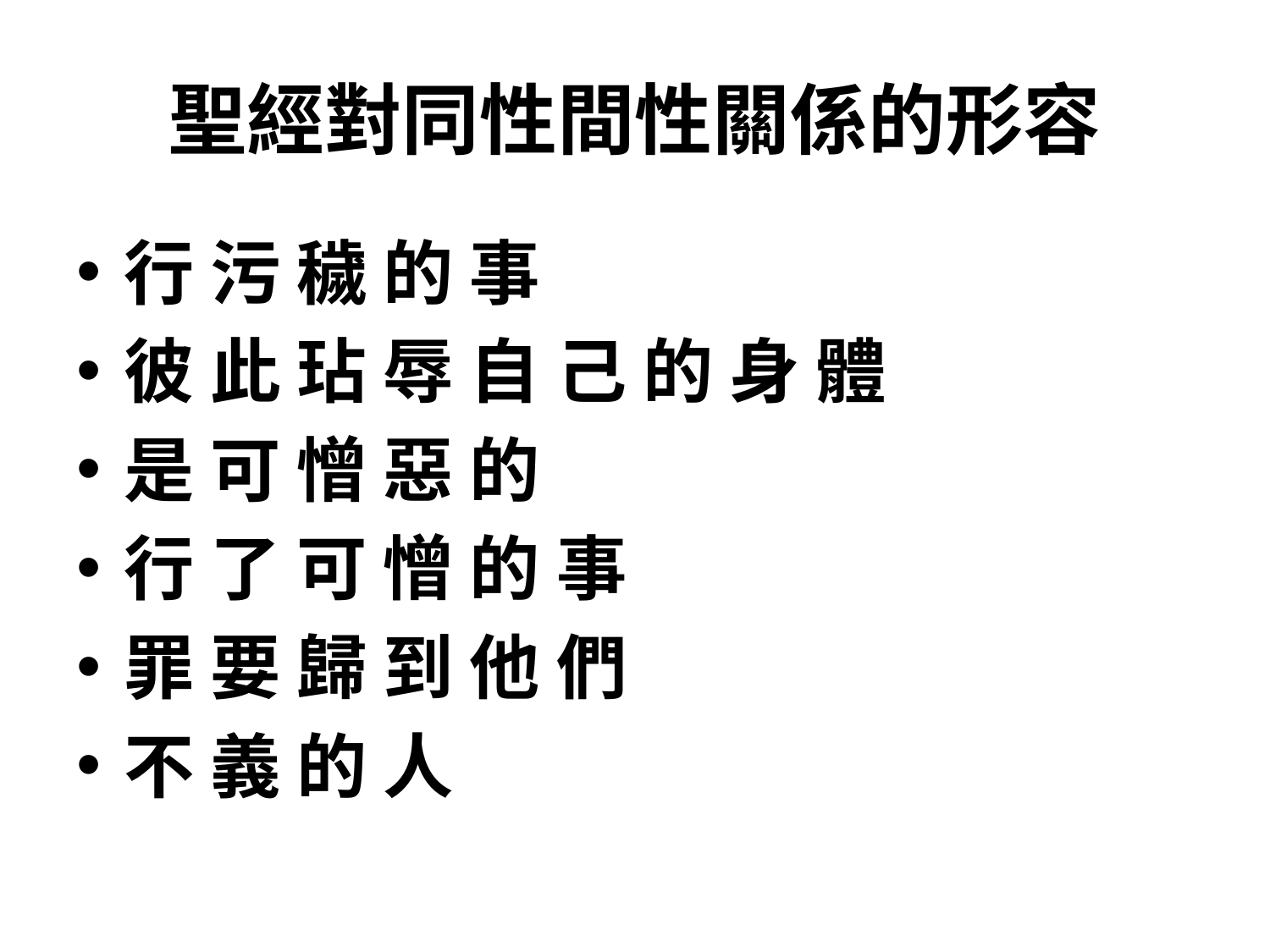

# 聖經對同性間性關係的形容
行 污 穢 的 事
彼 此 玷 辱 自 己 的 身 體
是 可 憎 惡 的
行 了 可 憎 的 事
罪 要 歸 到 他 們
不 義 的 人